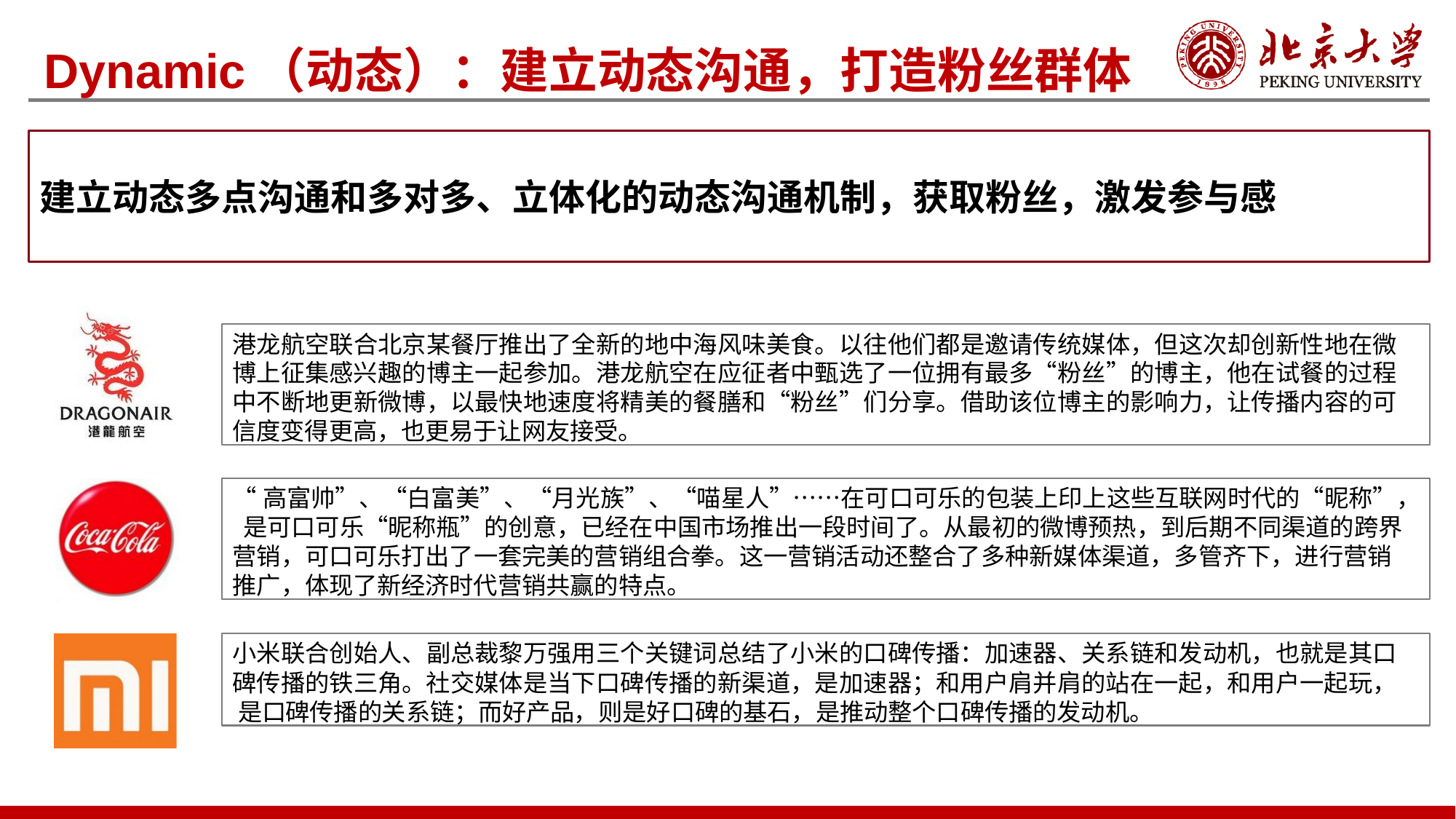

# Dynamic（动态）：建立动态沟通，打造粉丝群体

建立动态多点沟通和多对多、立体化的动态沟通机制，获取粉丝，激发参与感

港龙航空联合北京某餐厅推出了全新的地中海风味美食。以往他们都是邀请传统媒体，但这次却创新性地在微 博上征集感兴趣的博主一起参加。港龙航空在应征者中甄选了一位拥有最多“粉丝”的博主，他在试餐的过程 中不断地更新微博，以最快地速度将精美的餐膳和“粉丝”们分享。借助该位博主的影响力，让传播内容的可 信度变得更高，也更易于让网友接受。

“高富帅”、“白富美”、“月光族”、“喵星人”……在可口可乐的包装上印上这些互联网时代的“昵称”，  是可口可乐“昵称瓶”的创意，已经在中国市场推出一段时间了。从最初的微博预热，到后期不同渠道的跨界 营销，可口可乐打出了一套完美的营销组合拳。这一营销活动还整合了多种新媒体渠道，多管齐下，进行营销 推广，体现了新经济时代营销共赢的特点。

小米联合创始人、副总裁黎万强用三个关键词总结了小米的口碑传播：加速器、关系链和发动机，也就是其口 碑传播的铁三角。社交媒体是当下口碑传播的新渠道，是加速器；和用户肩并肩的站在一起，和用户一起玩，  是口碑传播的关系链；而好产品，则是好口碑的基石，是推动整个口碑传播的发动机。